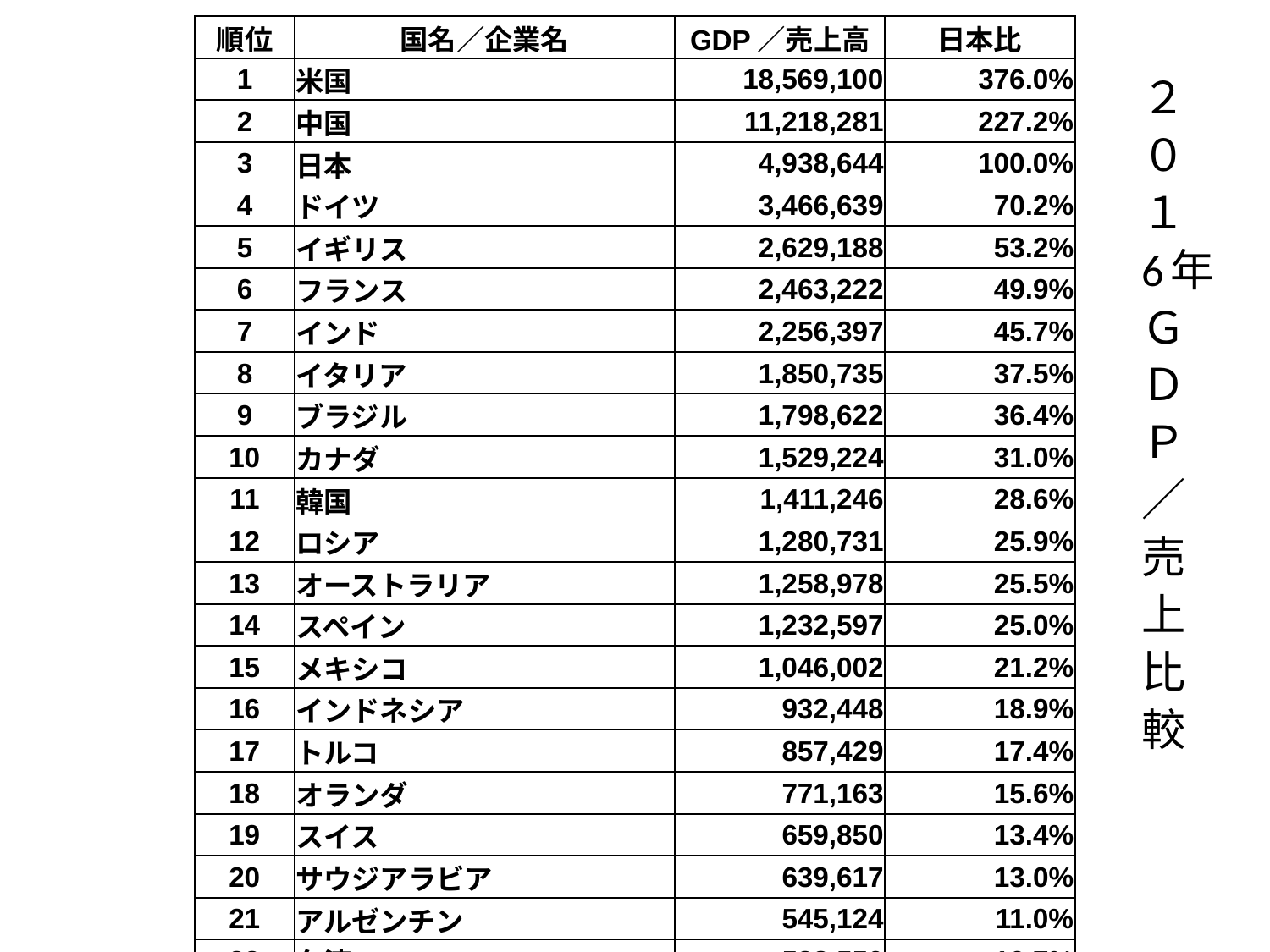

| 順位 | 国名／企業名 | GDP／売上高 | 日本比 |
| --- | --- | --- | --- |
| 1 | 米国 | 18,569,100 | 376.0% |
| 2 | 中国 | 11,218,281 | 227.2% |
| 3 | 日本 | 4,938,644 | 100.0% |
| 4 | ドイツ | 3,466,639 | 70.2% |
| 5 | イギリス | 2,629,188 | 53.2% |
| 6 | フランス | 2,463,222 | 49.9% |
| 7 | インド | 2,256,397 | 45.7% |
| 8 | イタリア | 1,850,735 | 37.5% |
| 9 | ブラジル | 1,798,622 | 36.4% |
| 10 | カナダ | 1,529,224 | 31.0% |
| 11 | 韓国 | 1,411,246 | 28.6% |
| 12 | ロシア | 1,280,731 | 25.9% |
| 13 | オーストラリア | 1,258,978 | 25.5% |
| 14 | スペイン | 1,232,597 | 25.0% |
| 15 | メキシコ | 1,046,002 | 21.2% |
| 16 | インドネシア | 932,448 | 18.9% |
| 17 | トルコ | 857,429 | 17.4% |
| 18 | オランダ | 771,163 | 15.6% |
| 19 | スイス | 659,850 | 13.4% |
| 20 | サウジアラビア | 639,617 | 13.0% |
| 21 | アルゼンチン | 545,124 | 11.0% |
| 22 | 台湾 | 528,550 | 10.7% |
| 23 | スウェーデン | 511,397 | 10.4% |
| 24 | Walmart | 485,873 | 9.8% |
| 25 | ポーランド | 467,591 | 9.5% |
# ２０１6年ＧＤＰ／売上比較